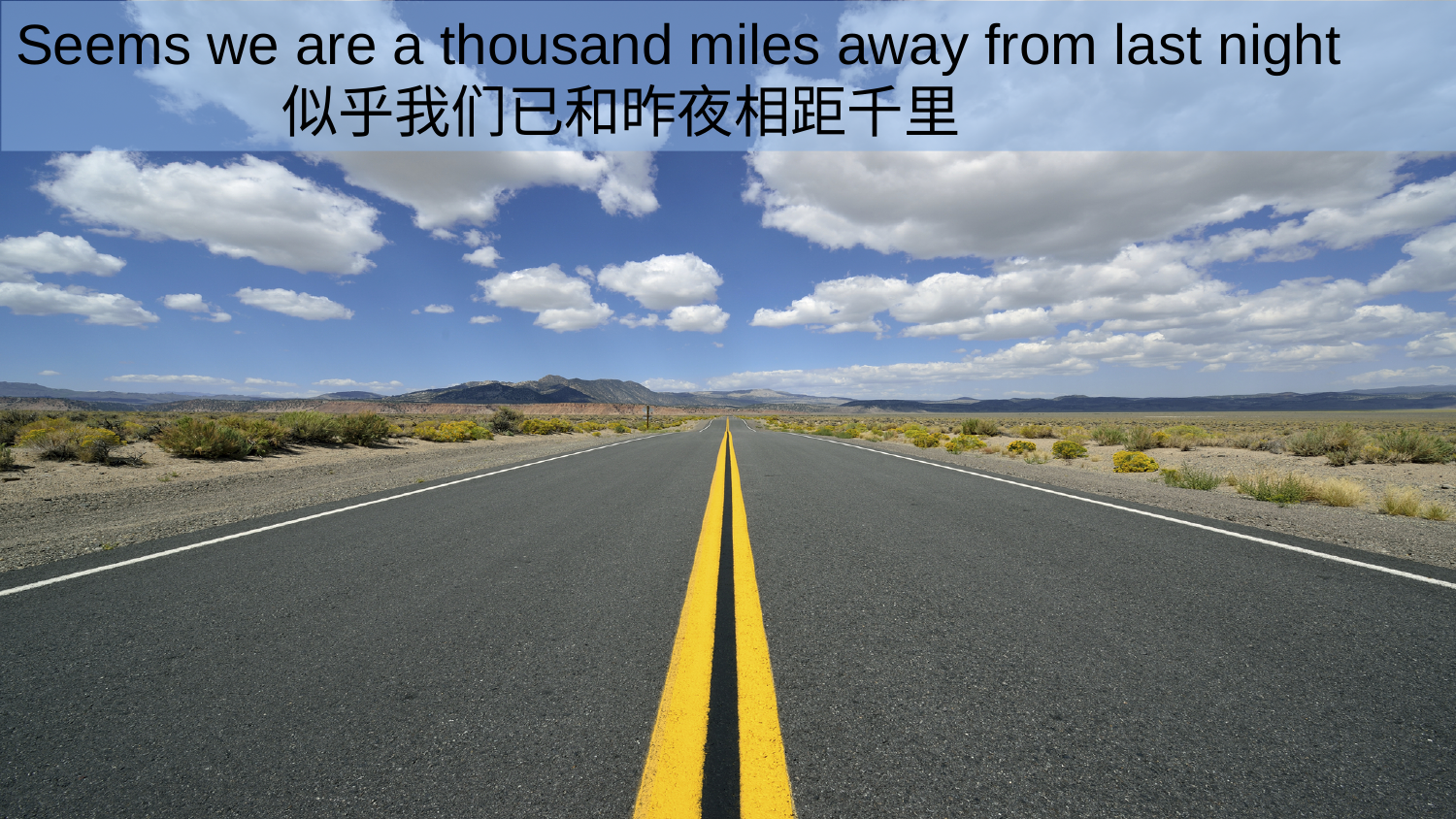

Seems we are a thousand miles away from last night
                    似乎我们已和昨夜相距千里
#